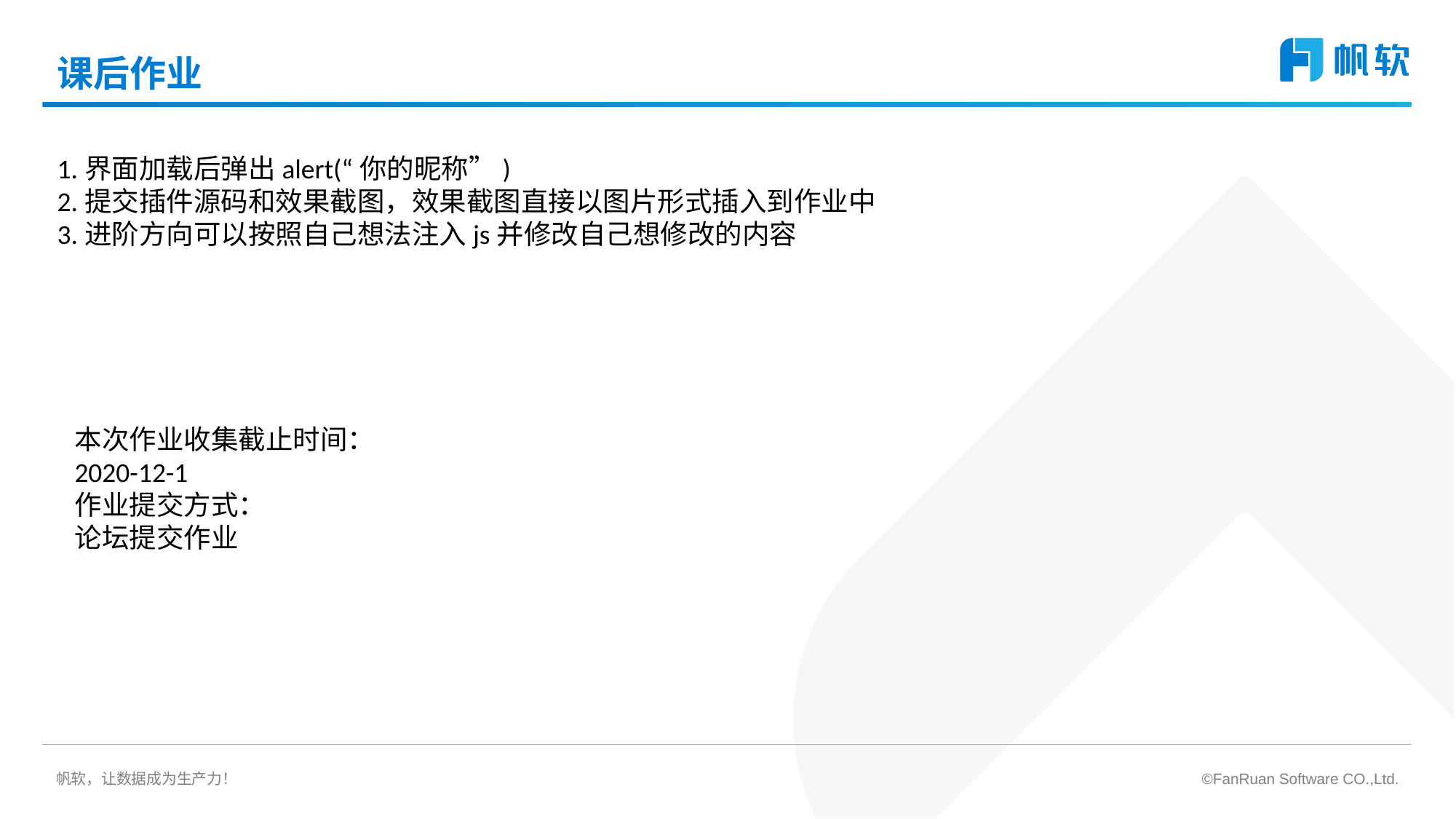

# 课后作业
1.界面加载后弹出alert(“你的昵称”)
2.提交插件源码和效果截图，效果截图直接以图片形式插入到作业中
3.进阶方向可以按照自己想法注入js并修改自己想修改的内容
本次作业收集截止时间：
2020-12-1
作业提交方式：
论坛提交作业